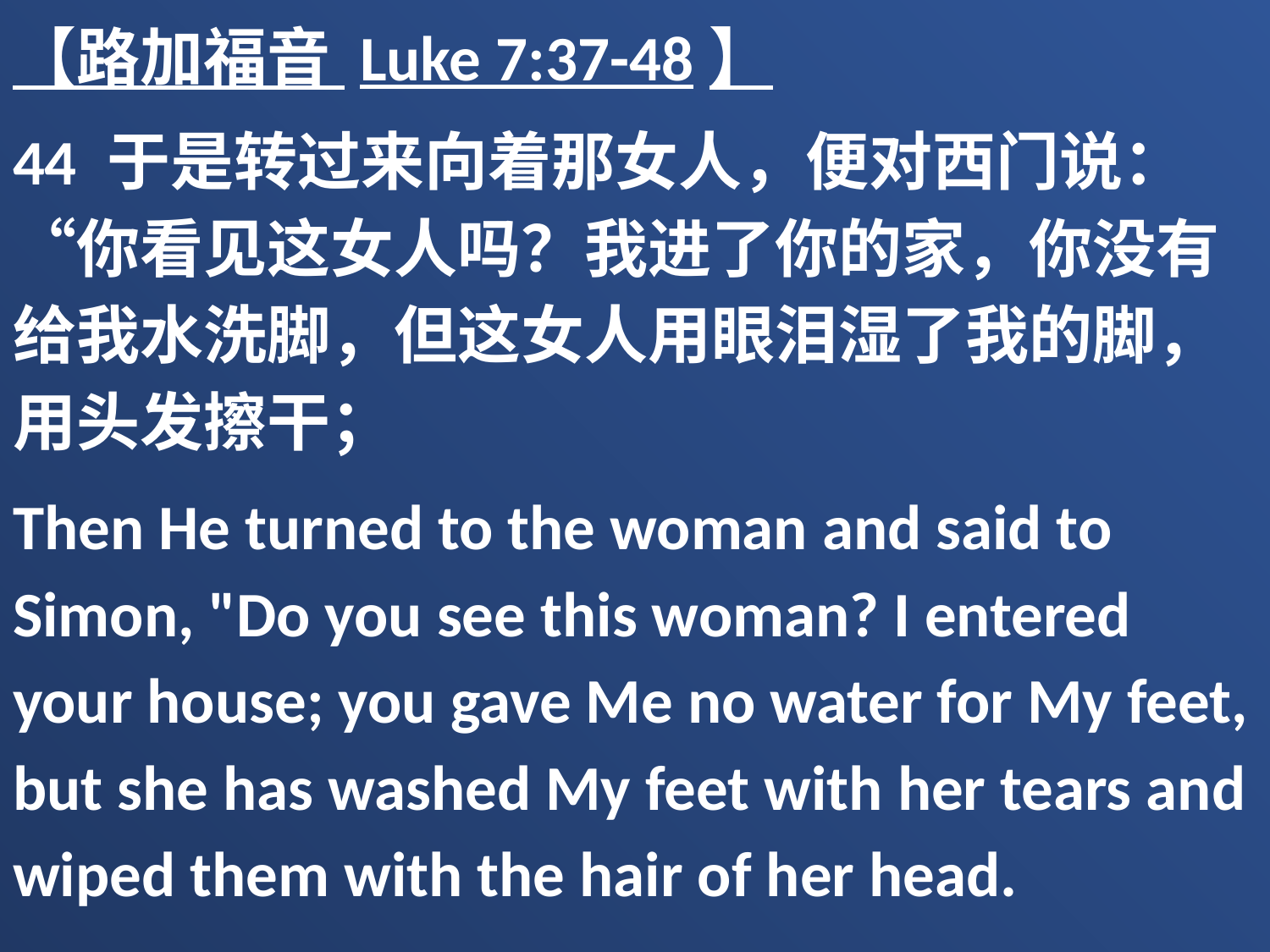

【路加福音 Luke 7:37-48】
44 于是转过来向着那女人，便对西门说：“你看见这女人吗？我进了你的家，你没有给我水洗脚，但这女人用眼泪湿了我的脚，用头发擦干；
Then He turned to the woman and said to Simon, "Do you see this woman? I entered your house; you gave Me no water for My feet, but she has washed My feet with her tears and wiped them with the hair of her head.